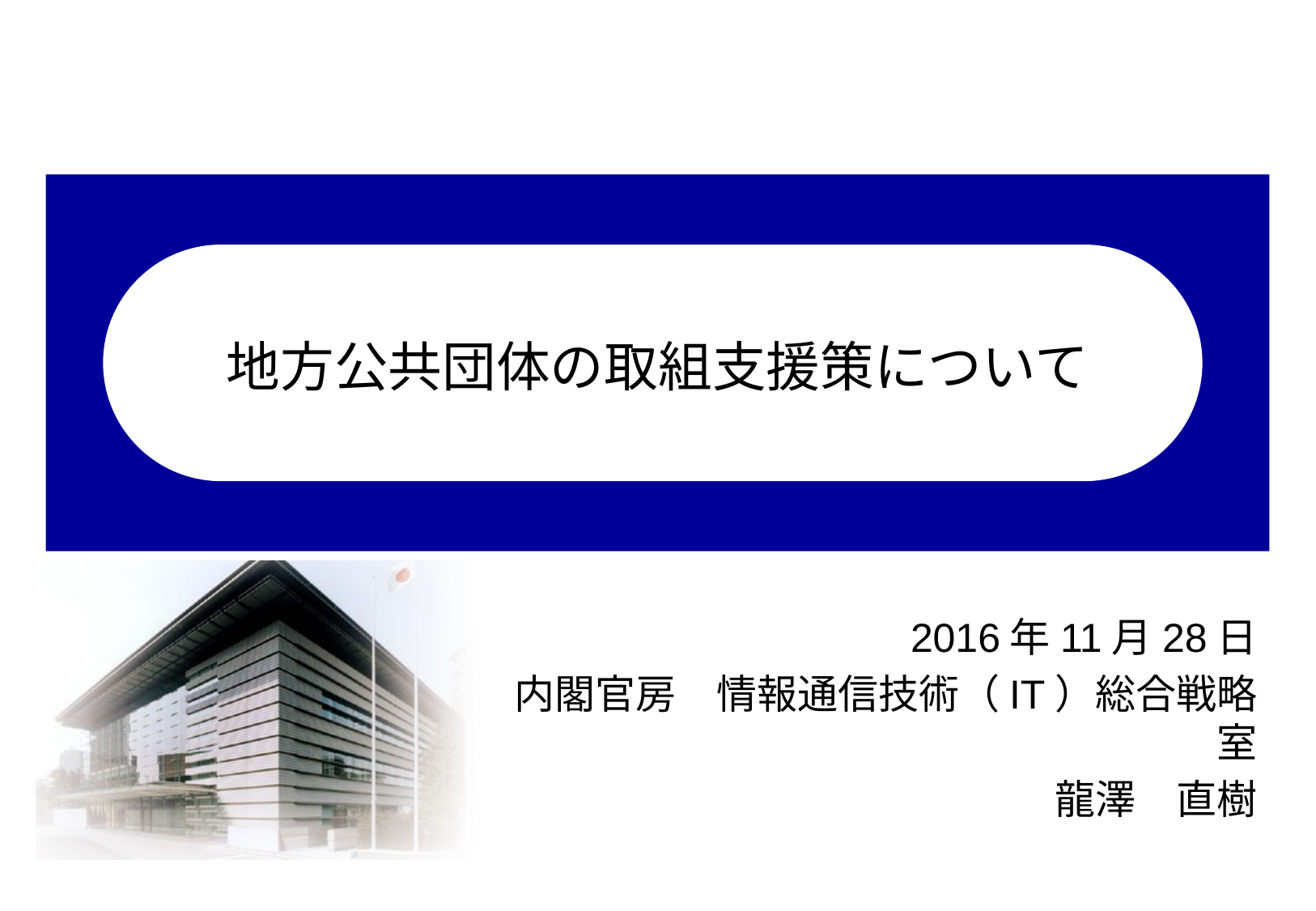

# 地方公共団体の取組支援策について
2016年11月28日
内閣官房　情報通信技術（IT）総合戦略室
龍澤　直樹